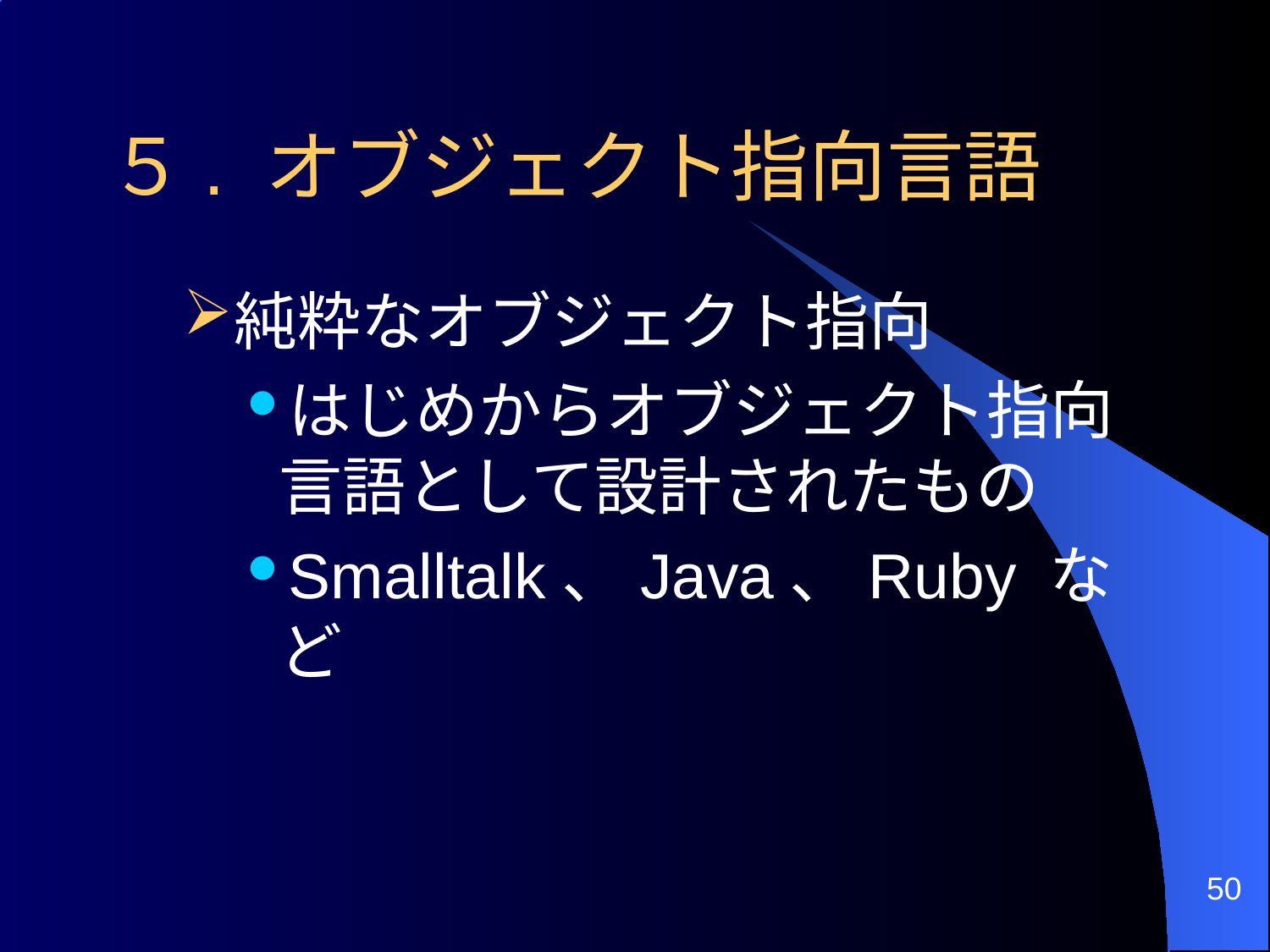

# ５. オブジェクト指向言語
純粋なオブジェクト指向
はじめからオブジェクト指向言語として設計されたもの
Smalltalk、Java、Ruby など
50